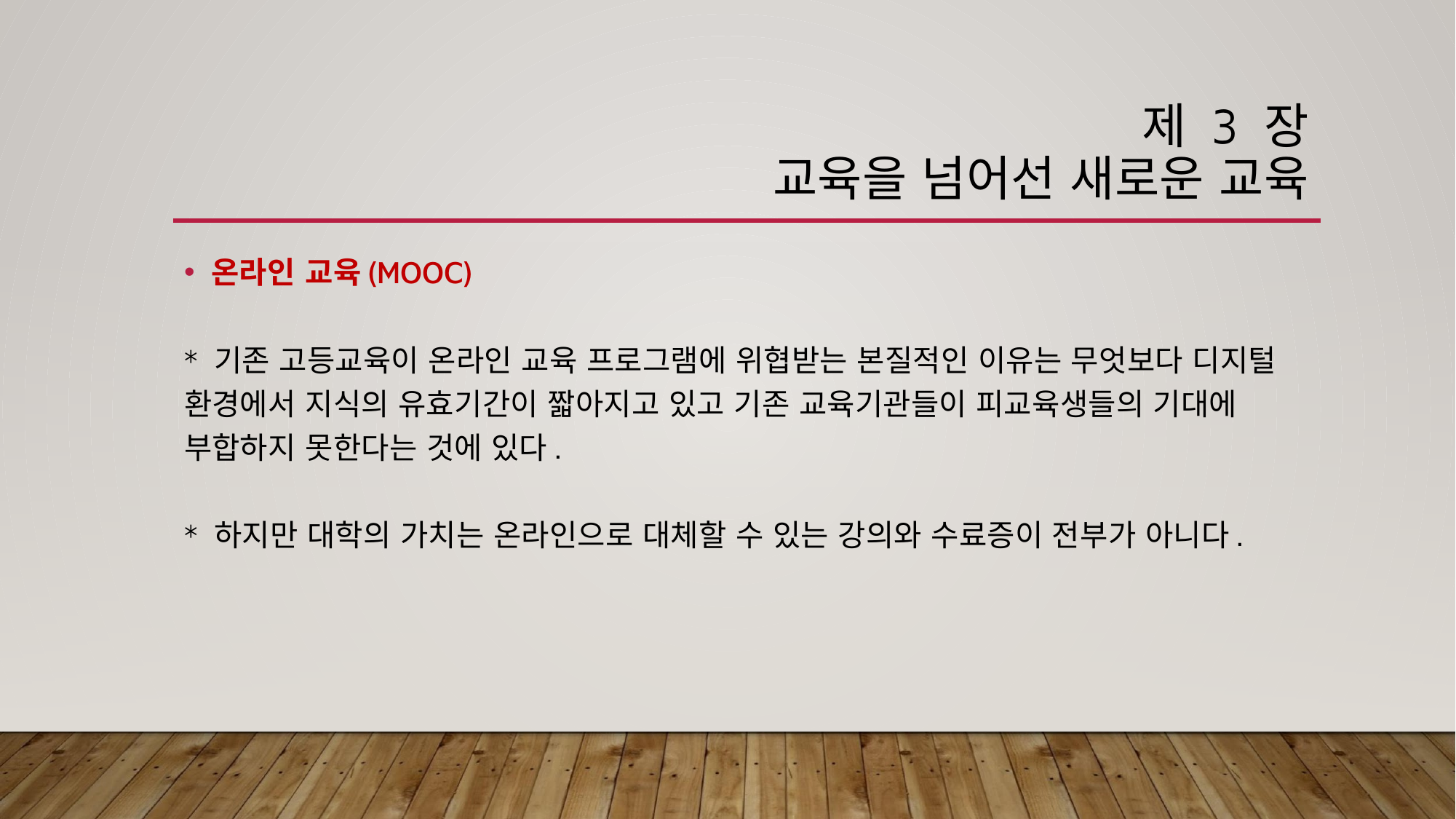

# 제 3 장 교육을 넘어선 새로운 교육
온라인 교육(MOOC)

* 기존 고등교육이 온라인 교육 프로그램에 위협받는 본질적인 이유는 무엇보다 디지털 환경에서 지식의 유효기간이 짧아지고 있고 기존 교육기관들이 피교육생들의 기대에 부합하지 못한다는 것에 있다.

* 하지만 대학의 가치는 온라인으로 대체할 수 있는 강의와 수료증이 전부가 아니다.